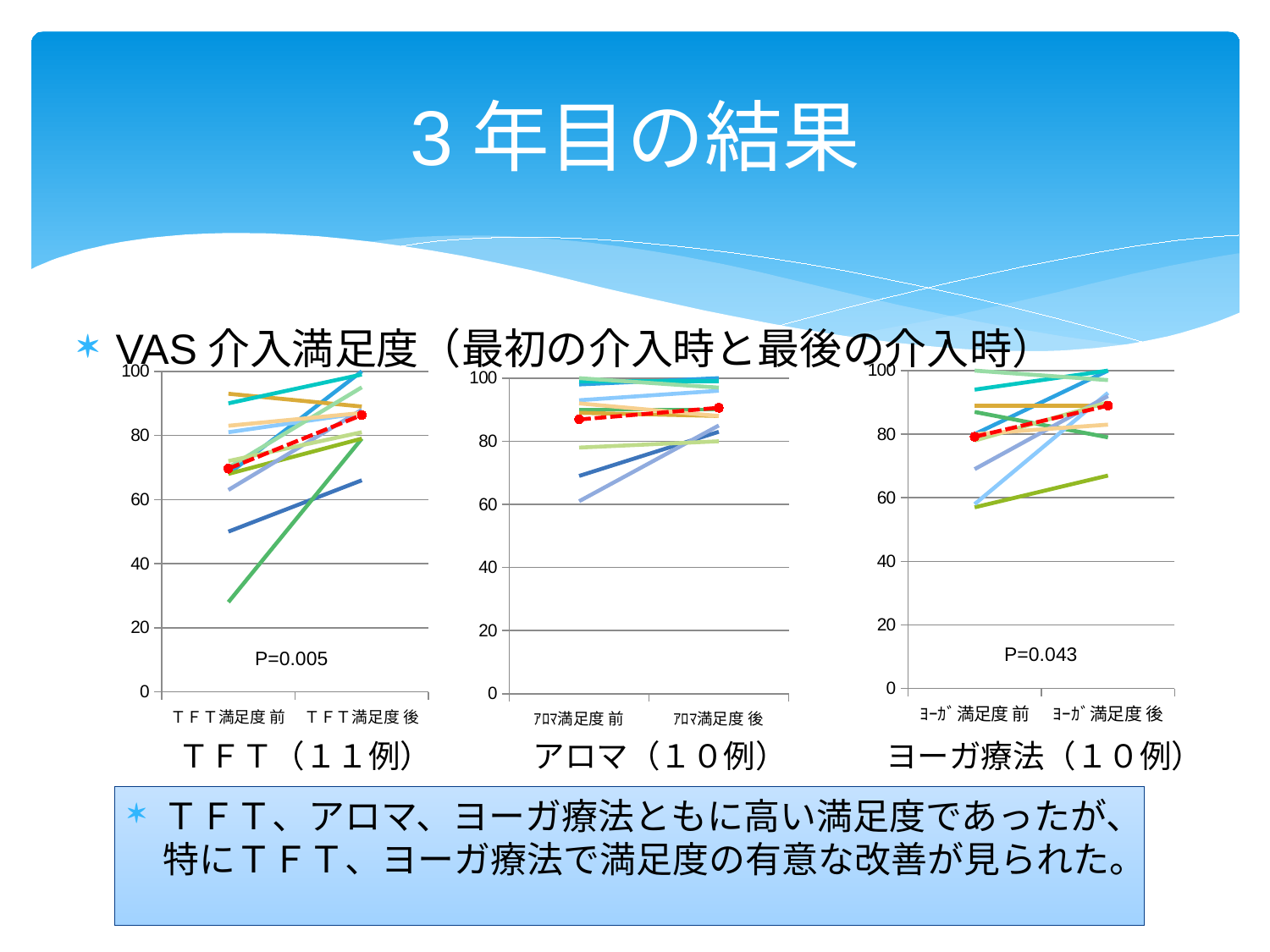

# 3年目の結果

VAS介入満足度（最初の介入時と最後の介入時）

### Chart

| Category |  |  |  |  |  |  |  |  |  |  |  |  |
|---|---|---|---|---|---|---|---|---|---|---|---|---|
| ﾖｰｶﾞ満足度 前 | 80.0 | None | 87.0 | 57.0 | 89.0 | 94.0 | 58.0 | 69.0 | 100.0 | 78.0 | 80.0 | 79.2 |
| ﾖｰｶﾞ満足度 後 | 100.0 | None | 79.0 | 67.0 | 89.0 | 100.0 | 93.0 | 92.0 | 97.0 | 90.0 | 83.0 | 89.0 |

### Chart

| Category |  |  |  |  |  |  |  |  |  |  |  |  |
|---|---|---|---|---|---|---|---|---|---|---|---|---|
| ＴＦＴ満足度 前 | 68.0 | 50.0 | 28.0 | 68.0 | 93.0 | 90.0 | 81.0 | 63.0 | 70.0 | 72.0 | 83.0 | 69.63636363636364 |
| ＴＦＴ満足度 後 | 100.0 | 66.0 | 79.0 | 79.0 | 89.0 | 99.0 | 87.0 | 88.0 | 95.0 | 81.0 | 87.0 | 86.36363636363636 |

### Chart

| Category |  |  |  |  |  |  |  |  |  |  |  |  |
|---|---|---|---|---|---|---|---|---|---|---|---|---|
| ｱﾛﾏ満足度 前 | 98.0 | 69.0 | 90.0 | None | 89.0 | 99.0 | 93.0 | 61.0 | 100.0 | 78.0 | 92.0 | 86.9 |
| ｱﾛﾏ満足度 後 | 100.0 | 83.0 | 90.0 | None | 88.0 | 99.0 | 96.0 | 85.0 | 97.0 | 80.0 | 88.0 | 90.6 |
P=0.043
P=0.005
アロマ（１０例）
ＴＦＴ（１１例）
ヨーガ療法（１０例）
ＴＦＴ、アロマ、ヨーガ療法ともに高い満足度であったが、特にＴＦＴ、ヨーガ療法で満足度の有意な改善が見られた。